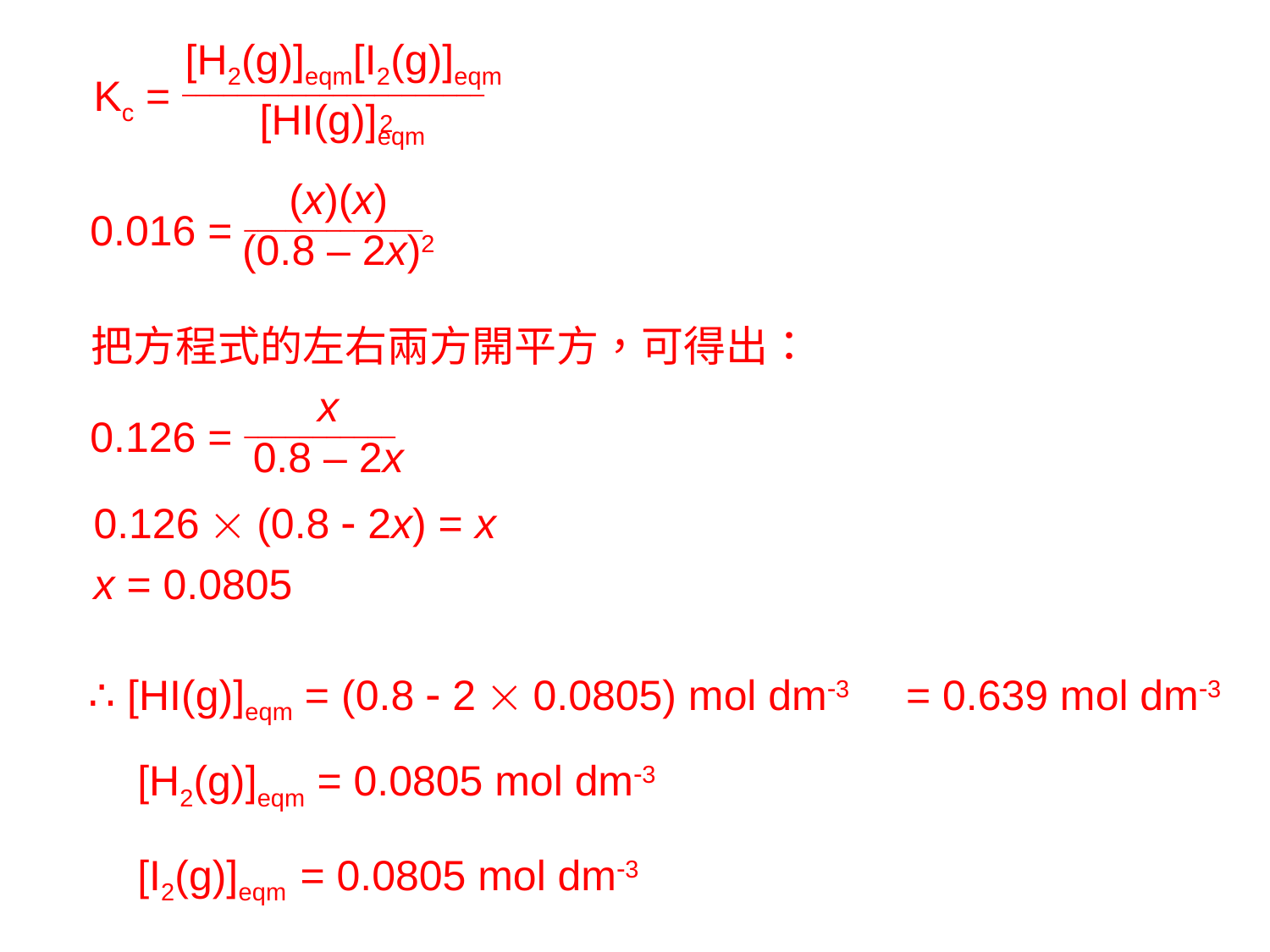

[H2(g)]eqm[I2(g)]eqm
Kc = ______________________
[HI(g)]eqm
2
(x)(x)
(0.8 – 2x)2
0.016 = _____________
把方程式的左右兩方開平方，可得出：
x
0.8 – 2x
0.126 = ___________
0.126 × (0.8 − 2x) = x
x = 0.0805
∴ [HI(g)]eqm = (0.8 − 2 × 0.0805) mol dm−3
= 0.639 mol dm−3
[H2(g)]eqm = 0.0805 mol dm−3
[I2(g)]eqm  = 0.0805 mol dm−3